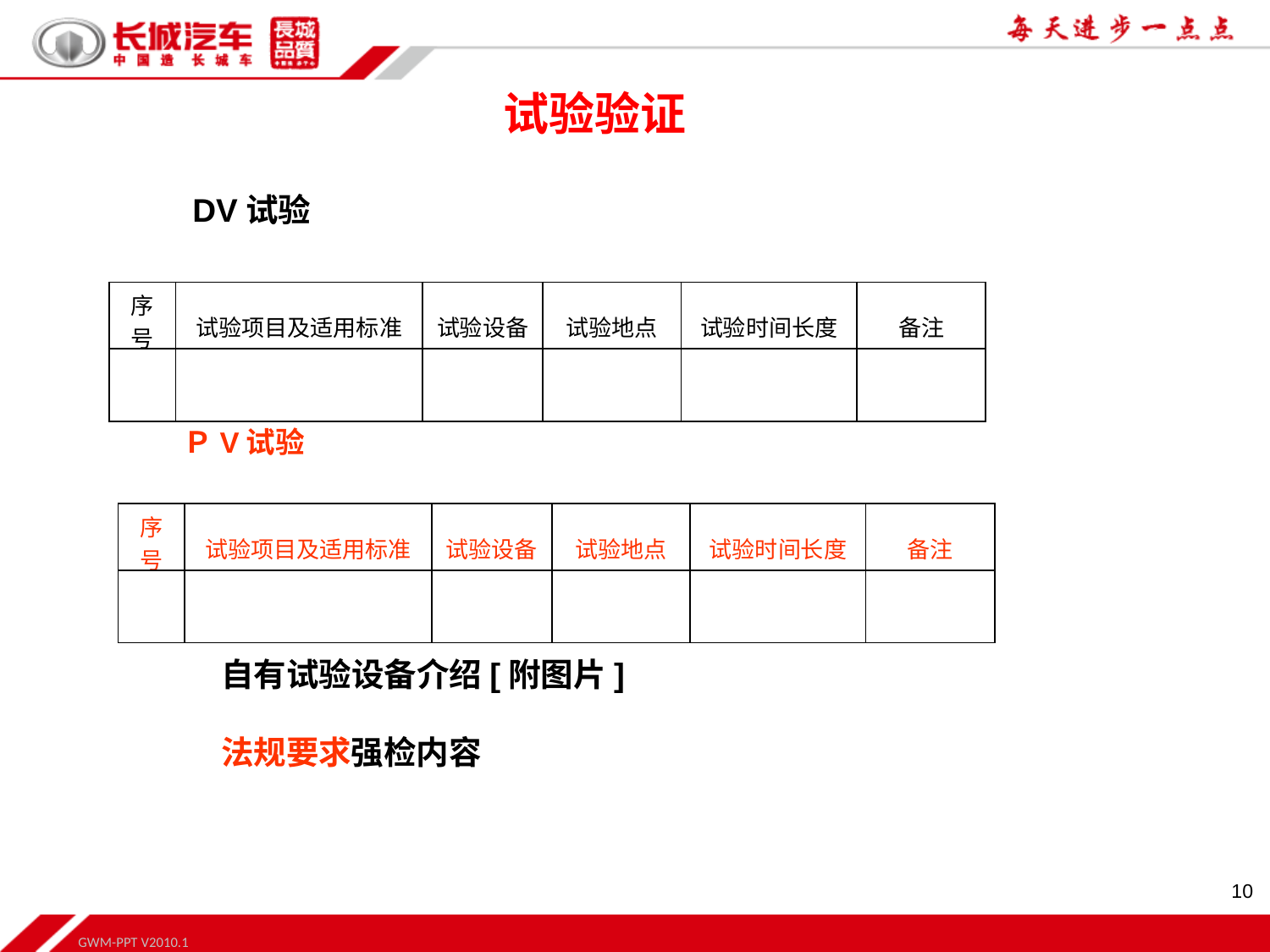

试验验证

 DV试验

ＰV试验

    自有试验设备介绍[附图片]

    法规要求强检内容

| 序号 | 试验项目及适用标准 | 试验设备 | 试验地点 | 试验时间长度 | 备注 |
| --- | --- | --- | --- | --- | --- |
|  |  |  |  |  |  |
| 序号 | 试验项目及适用标准 | 试验设备 | 试验地点 | 试验时间长度 | 备注 |
| --- | --- | --- | --- | --- | --- |
|  |  |  |  |  |  |
10